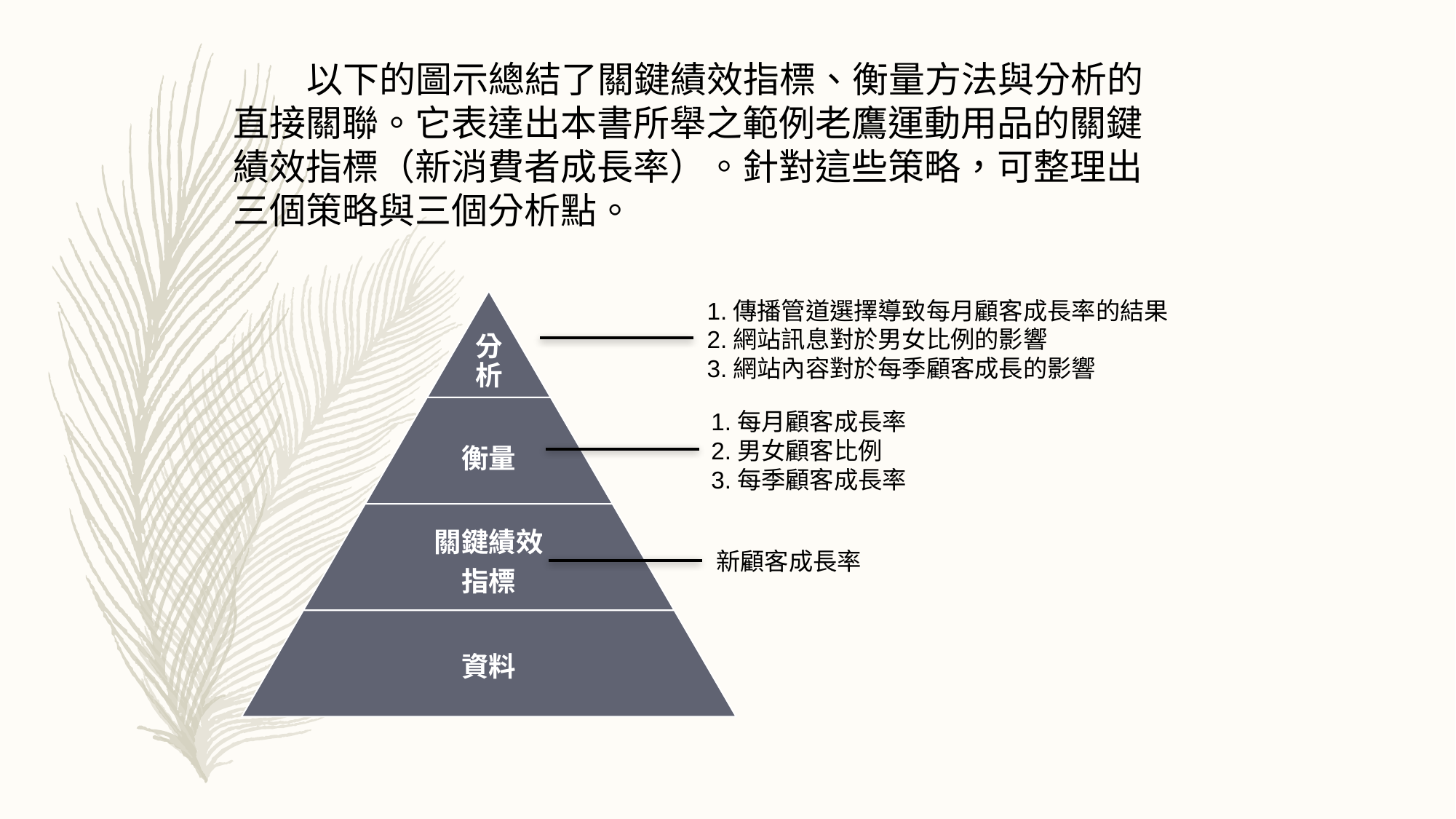

以下的圖示總結了關鍵績效指標、衡量方法與分析的直接關聯。它表達出本書所舉之範例老鷹運動用品的關鍵績效指標（新消費者成長率）。針對這些策略，可整理出三個策略與三個分析點。
1.傳播管道選擇導致每月顧客成長率的結果
2.網站訊息對於男女比例的影響
3.網站內容對於每季顧客成長的影響
分析
衡量
關鍵績效
指標
資料
1.每月顧客成長率
2.男女顧客比例
3.每季顧客成長率
新顧客成長率